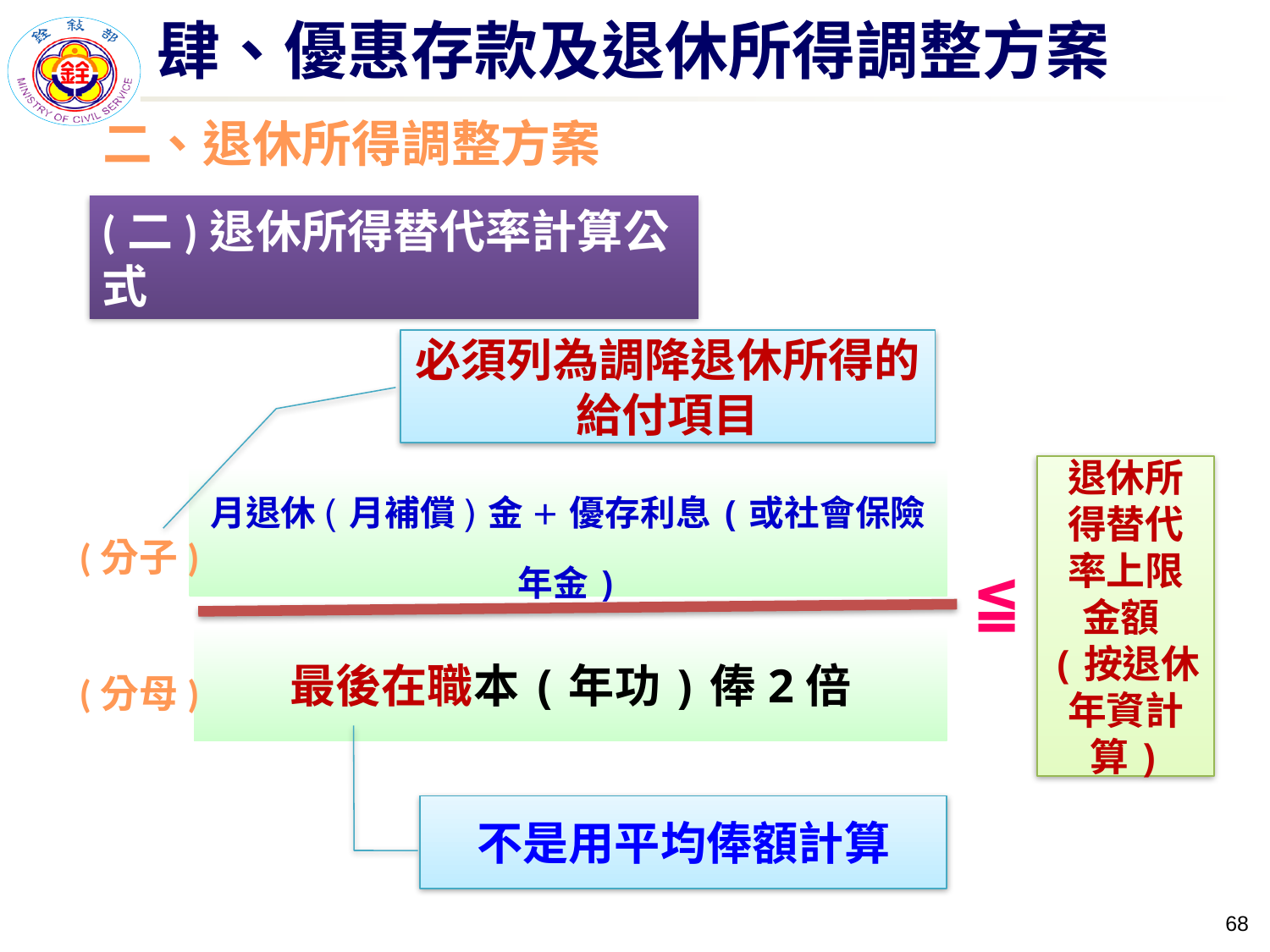

肆、優惠存款及退休所得調整方案
二、退休所得調整方案
(二)退休所得替代率計算公式
必須列為調降退休所得的給付項目
退休所得替代率上限金額(按退休年資計算)
月退休(月補償)金+優存利息(或社會保險年金)

最後在職本(年功)俸2倍
≦
(分子)
(分母)
不是用平均俸額計算
68